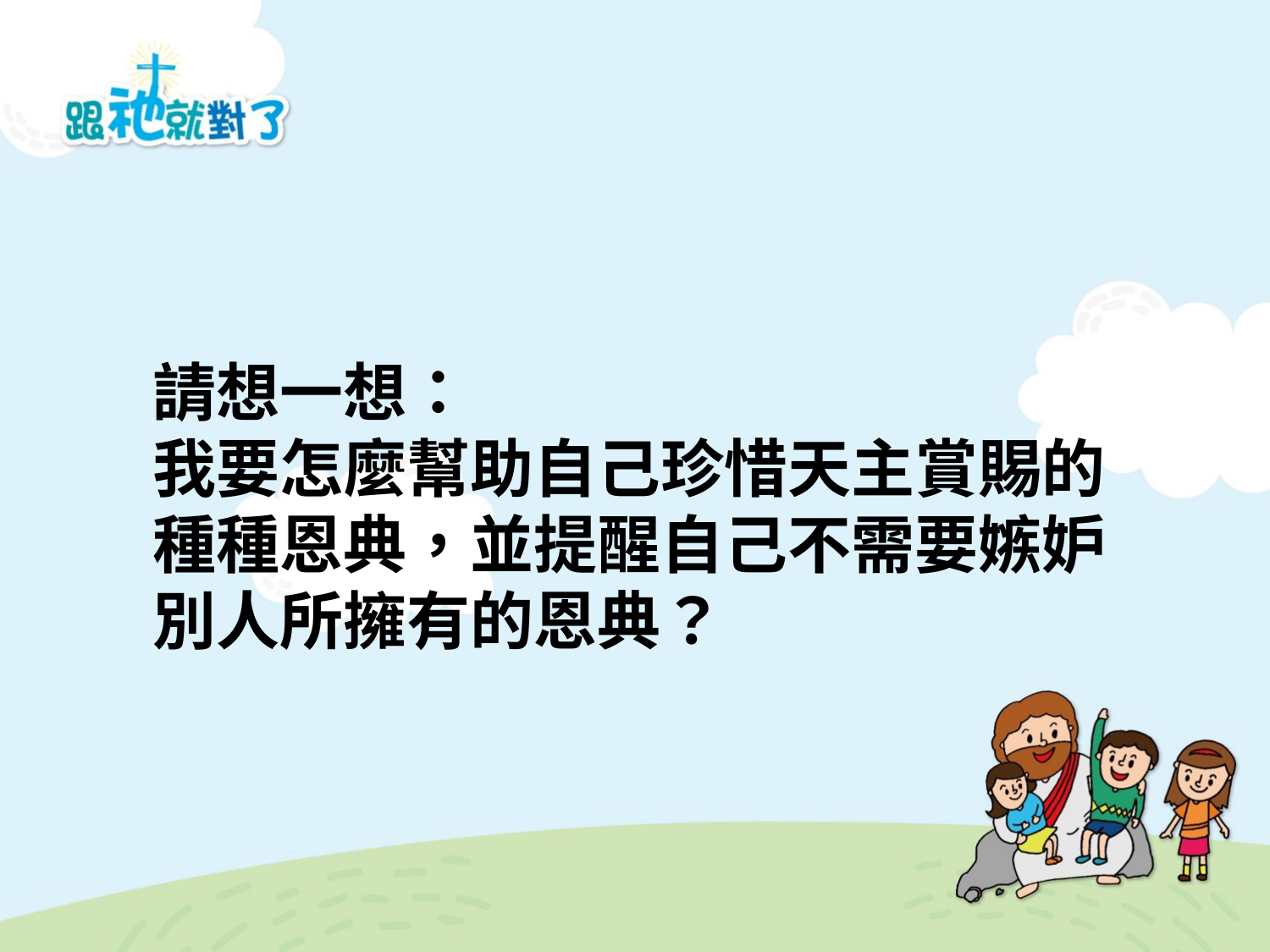

請想一想：
我要怎麼幫助自己珍惜天主賞賜的種種恩典，並提醒自己不需要嫉妒別人所擁有的恩典？